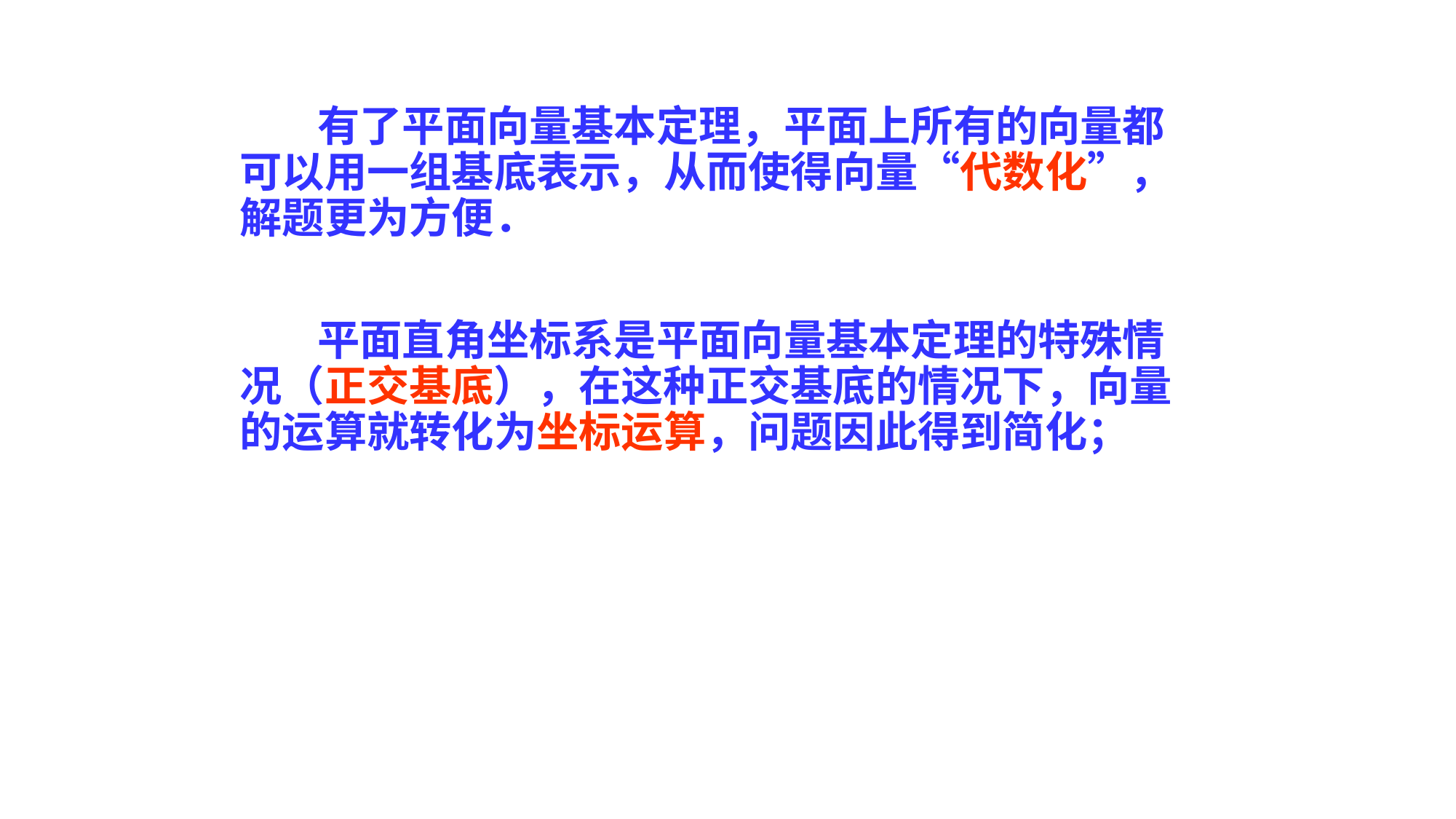

有了平面向量基本定理，平面上所有的向量都可以用一组基底表示，从而使得向量“代数化”，解题更为方便．

       平面直角坐标系是平面向量基本定理的特殊情况（正交基底），在这种正交基底的情况下，向量的运算就转化为坐标运算，问题因此得到简化；